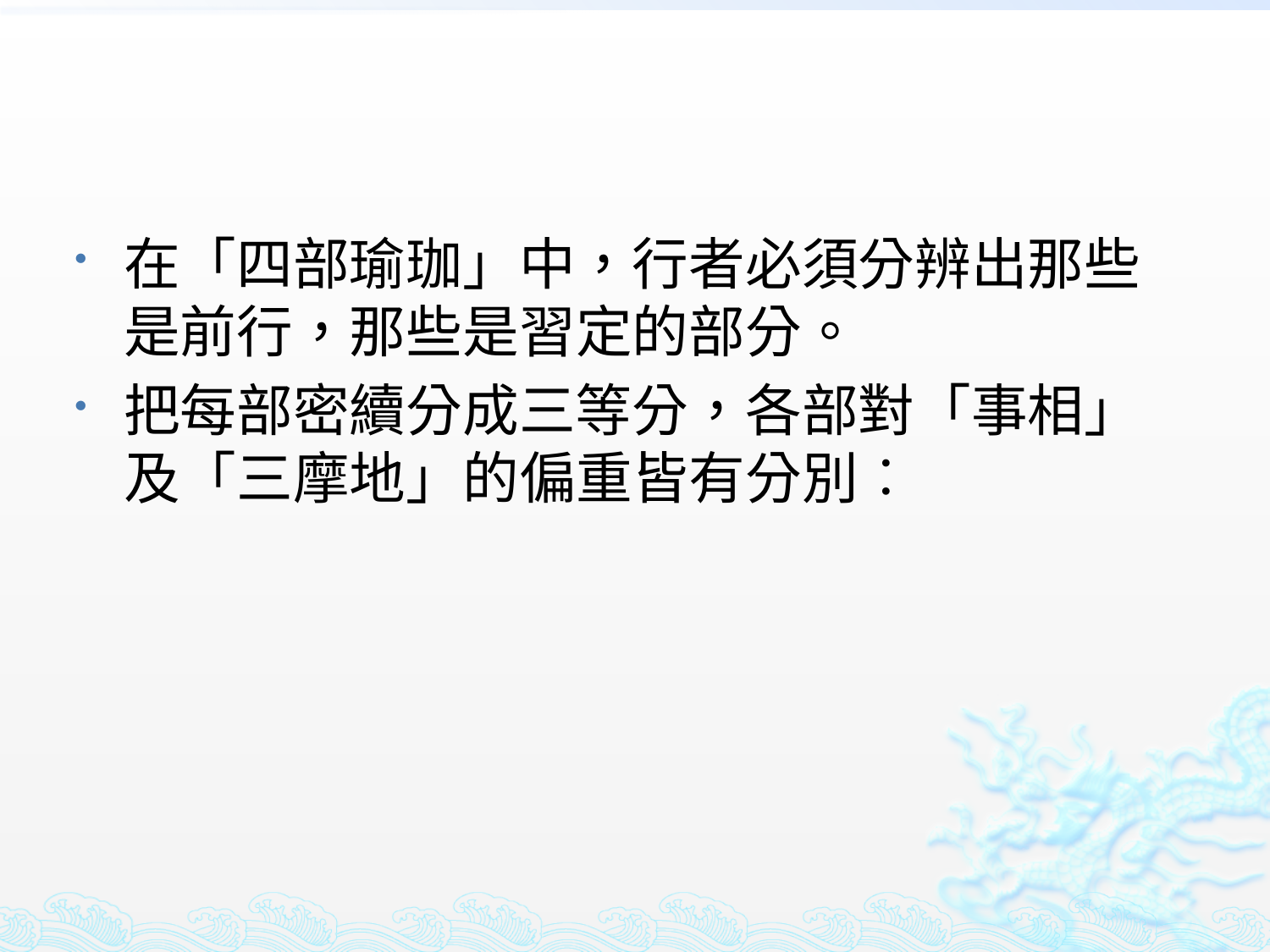

在「四部瑜珈」中，行者必須分辨出那些是前行，那些是習定的部分。
把每部密續分成三等分，各部對「事相」及「三摩地」的偏重皆有分別︰